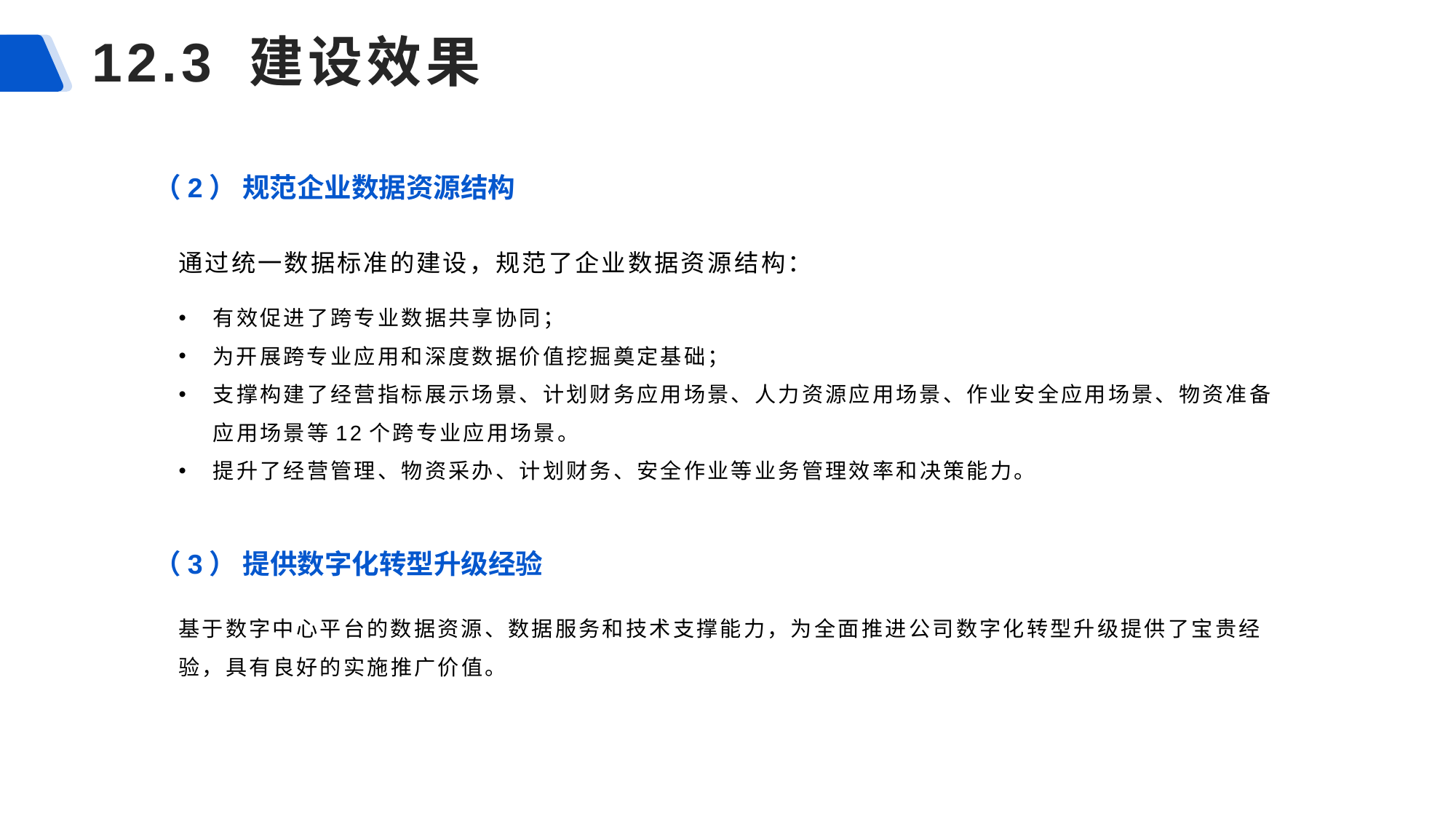

# 12.3 建设效果
（2） 规范企业数据资源结构
通过统一数据标准的建设，规范了企业数据资源结构：
有效促进了跨专业数据共享协同；
为开展跨专业应用和深度数据价值挖掘奠定基础；
支撑构建了经营指标展示场景、计划财务应用场景、人力资源应用场景、作业安全应用场景、物资准备应用场景等12个跨专业应用场景。
提升了经营管理、物资采办、计划财务、安全作业等业务管理效率和决策能力。

（3） 提供数字化转型升级经验
基于数字中心平台的数据资源、数据服务和技术支撑能力，为全面推进公司数字化转型升级提供了宝贵经验，具有良好的实施推广价值。